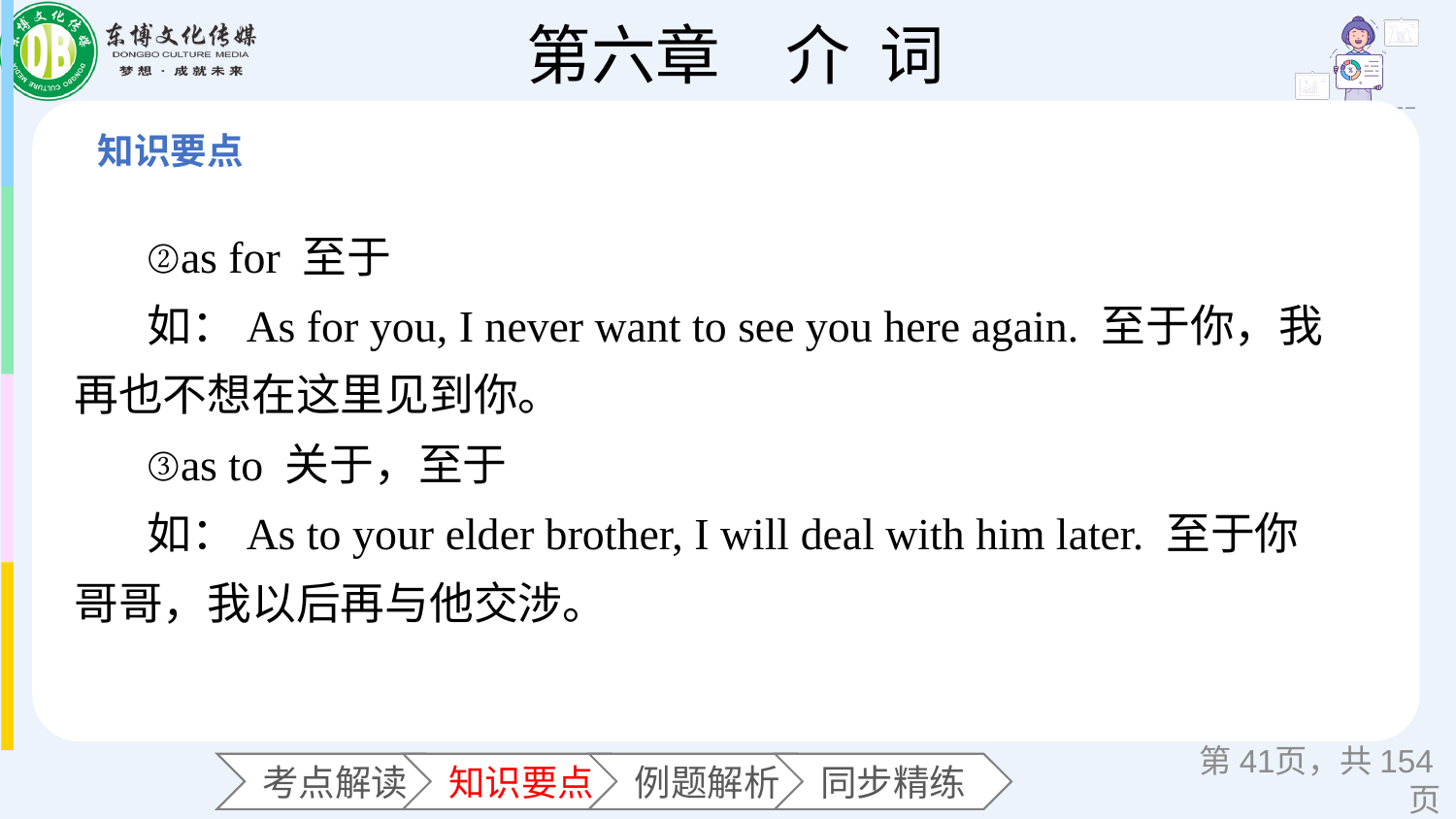

②as for 至于
如：As for you, I never want to see you here again. 至于你，我再也不想在这里见到你。
③as to 关于，至于
如：As to your elder brother, I will deal with him later. 至于你哥哥，我以后再与他交涉。
第41页，共154页